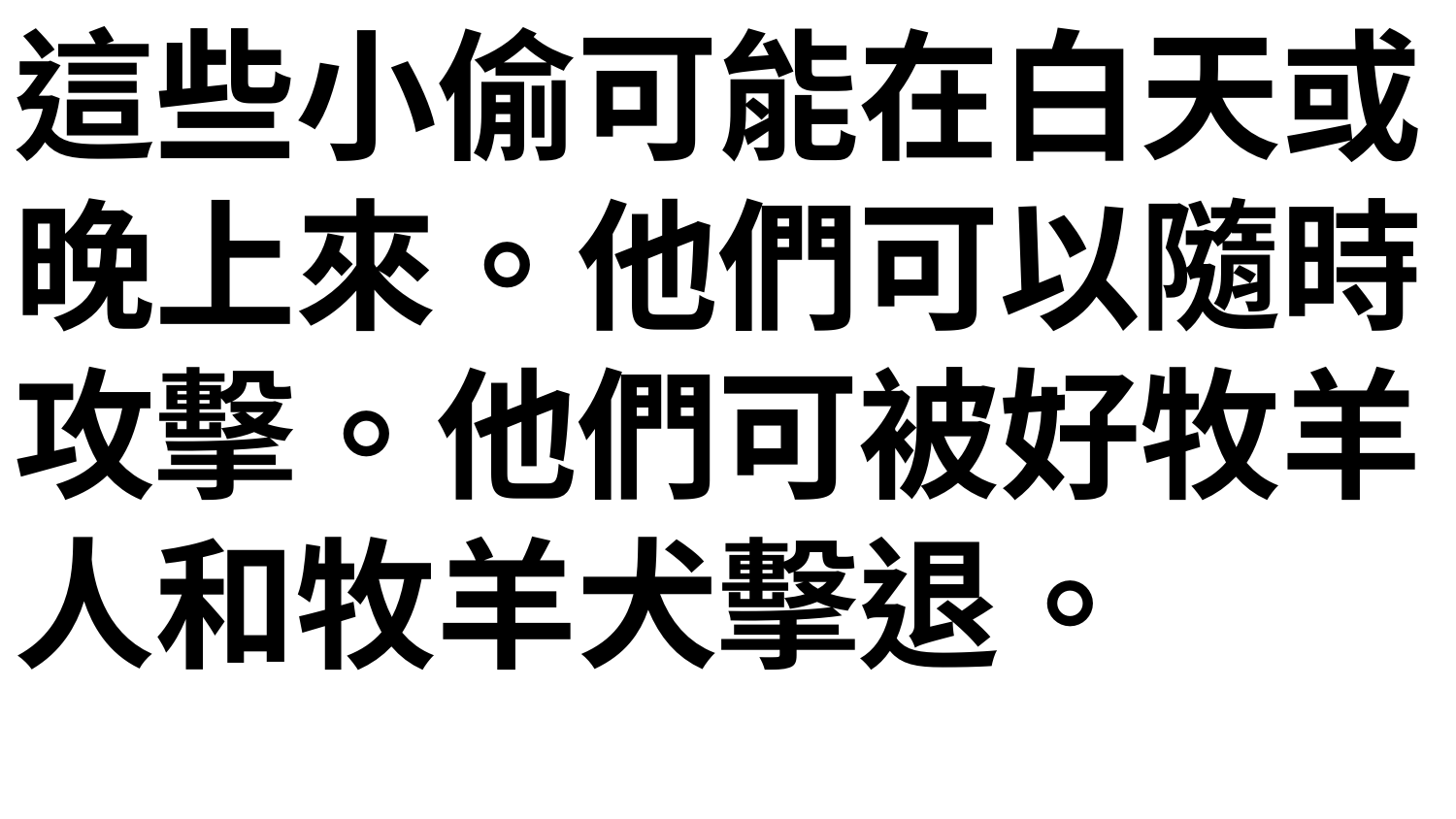

這些小偷可能在白天或晚上來。他們可以隨時攻擊。他們可被好牧羊人和牧羊犬擊退。